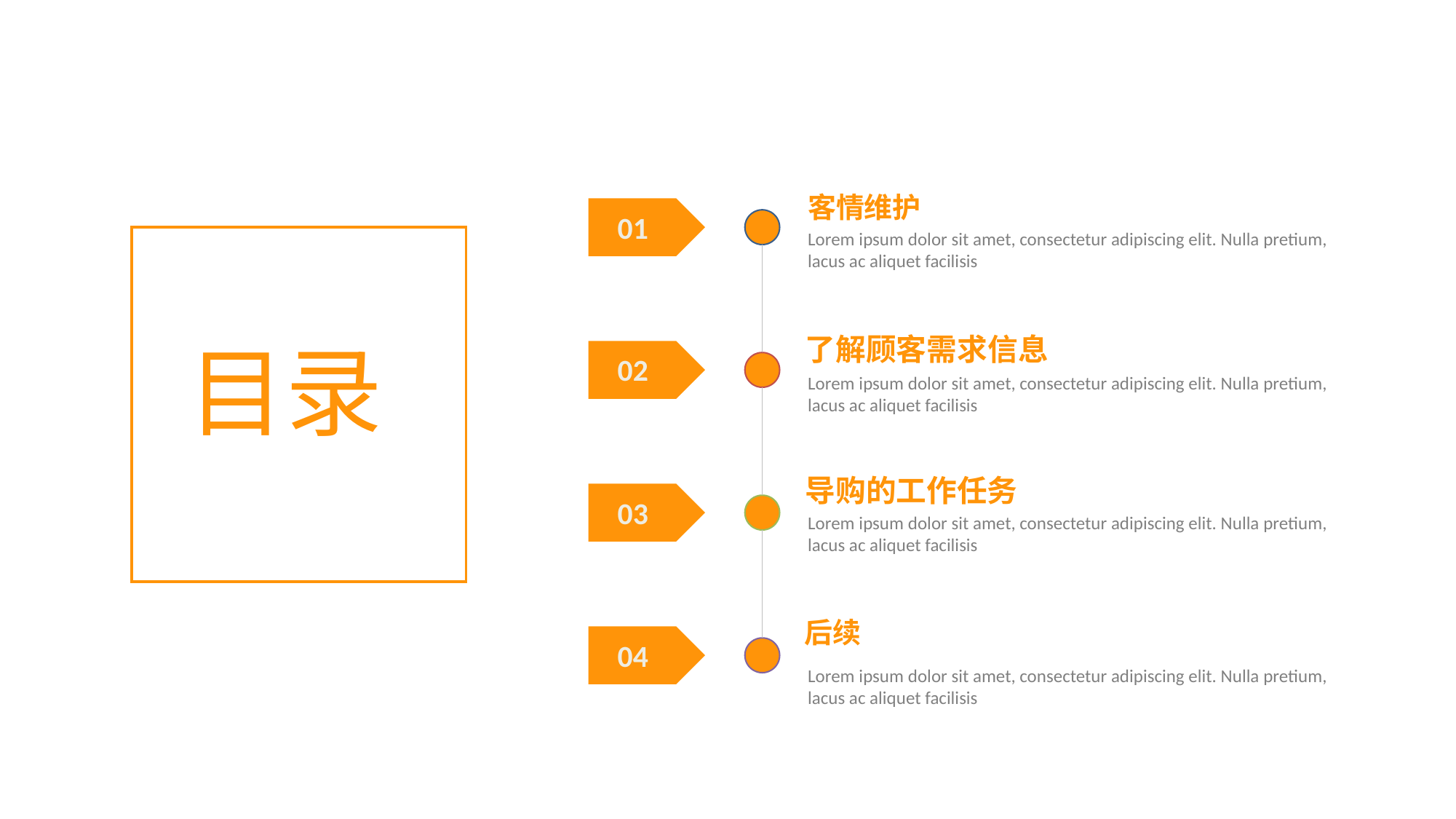

客情维护
Lorem ipsum dolor sit amet, consectetur adipiscing elit. Nulla pretium, lacus ac aliquet facilisis

01

了解顾客需求信息
Lorem ipsum dolor sit amet, consectetur adipiscing elit. Nulla pretium, lacus ac aliquet facilisis
目录

02

导购的工作任务
Lorem ipsum dolor sit amet, consectetur adipiscing elit. Nulla pretium, lacus ac aliquet facilisis

03

后续
Lorem ipsum dolor sit amet, consectetur adipiscing elit. Nulla pretium, lacus ac aliquet facilisis

04